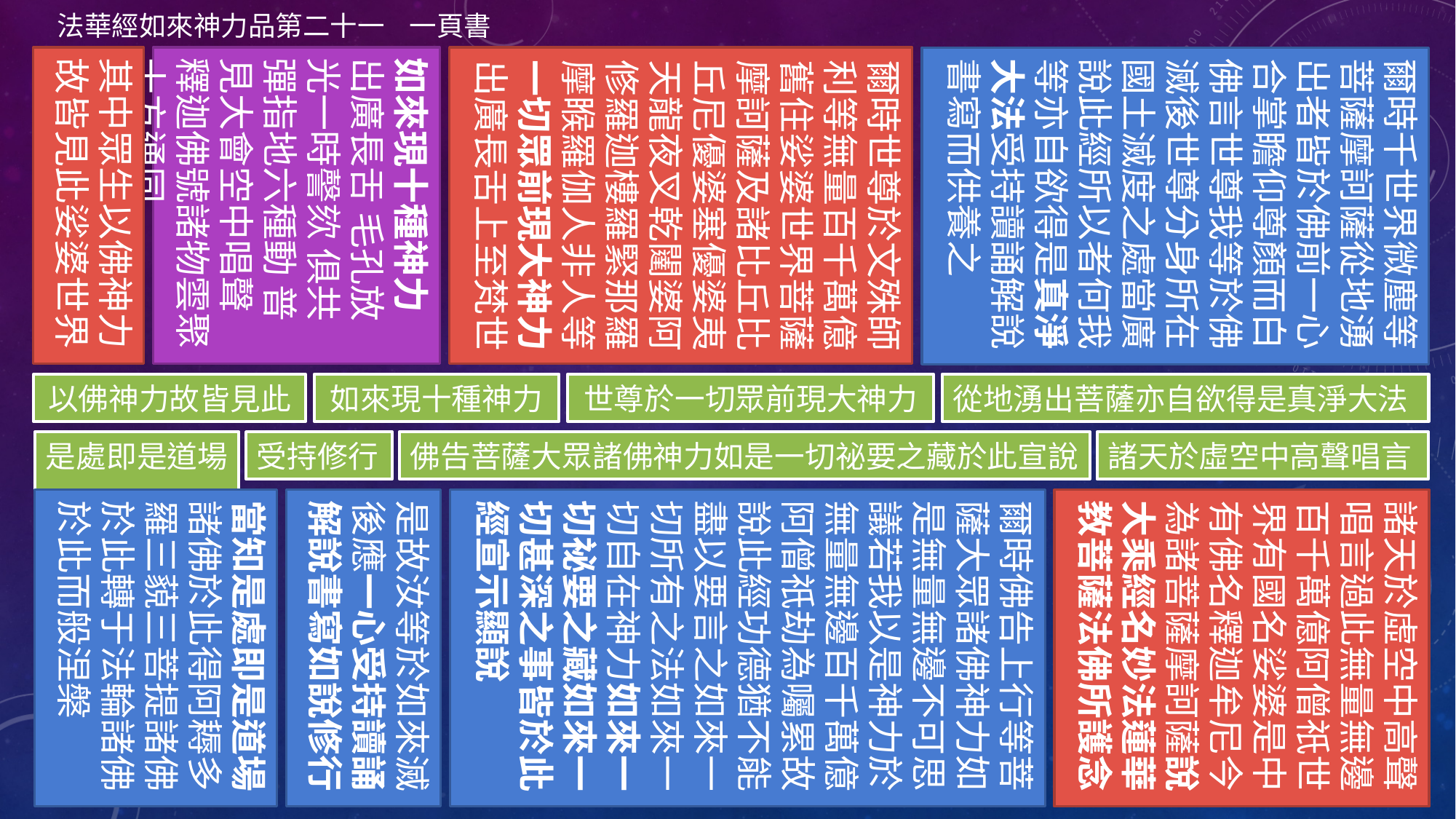

法華經如來神力品第二十一    一頁書
其中眾生以佛神力故皆見此娑婆世界
如來現十種神力
出廣長舌 毛孔放光一時謦欬 俱共彈指地六種動 普見大會空中唱聲 釋迦佛號諸物雲聚 十方通同
爾時世尊於文殊師利等無量百千萬億舊住娑婆世界菩薩摩訶薩及諸比丘比丘尼優婆塞優婆夷天龍夜叉乾闥婆阿修羅迦樓羅緊那羅摩睺羅伽人非人等一切眾前現大神力出廣長舌上至梵世
爾時千世界微塵等菩薩摩訶薩從地湧出者皆於佛前一心合掌瞻仰尊顏而白佛言世尊我等於佛滅後世尊分身所在國土滅度之處當廣說此經所以者何我等亦自欲得是真淨大法受持讀誦解說書寫而供養之
以佛神力故皆見此
如來現十種神力
世尊於一切眾前現大神力
從地湧出菩薩亦自欲得是真淨大法
是處即是道場
受持修行
佛告菩薩大眾諸佛神力如是一切祕要之藏於此宣說
諸天於虛空中高聲唱言
當知是處即是道場諸佛於此得阿耨多羅三藐三菩提諸佛於此轉于法輪諸佛於此而般涅槃
是故汝等於如來滅後應一心受持讀誦解說書寫如說修行
爾時佛告上行等菩薩大眾諸佛神力如是無量無邊不可思議若我以是神力於無量無邊百千萬億阿僧祇劫為囑累故說此經功德猶不能盡以要言之如來一切所有之法如來一切自在神力如來一切祕要之藏如來一切甚深之事皆於此經宣示顯說
諸天於虛空中高聲唱言過此無量無邊百千萬億阿僧祇世界有國名娑婆是中有佛名釋迦牟尼今為諸菩薩摩訶薩說大乘經名妙法蓮華教菩薩法佛所護念
45